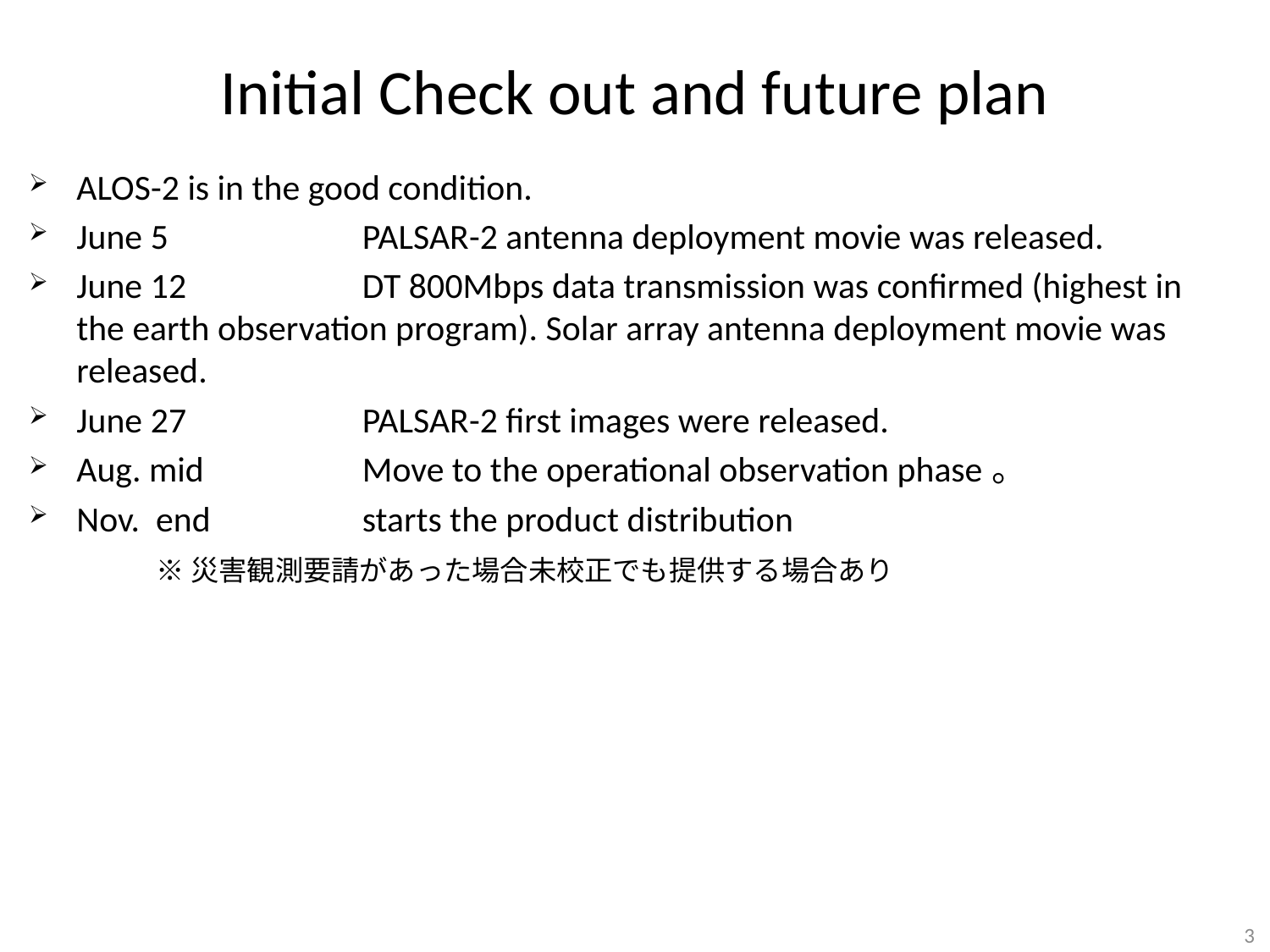

# Initial Check out and future plan
ALOS-2 is in the good condition.
June 5	PALSAR-2 antenna deployment movie was released.
June 12	DT 800Mbps data transmission was confirmed (highest in the earth observation program). Solar array antenna deployment movie was released.
June 27	PALSAR-2 first images were released.
Aug. mid	Move to the operational observation phase。
Nov.  end	starts the product distribution
	※災害観測要請があった場合未校正でも提供する場合あり

3